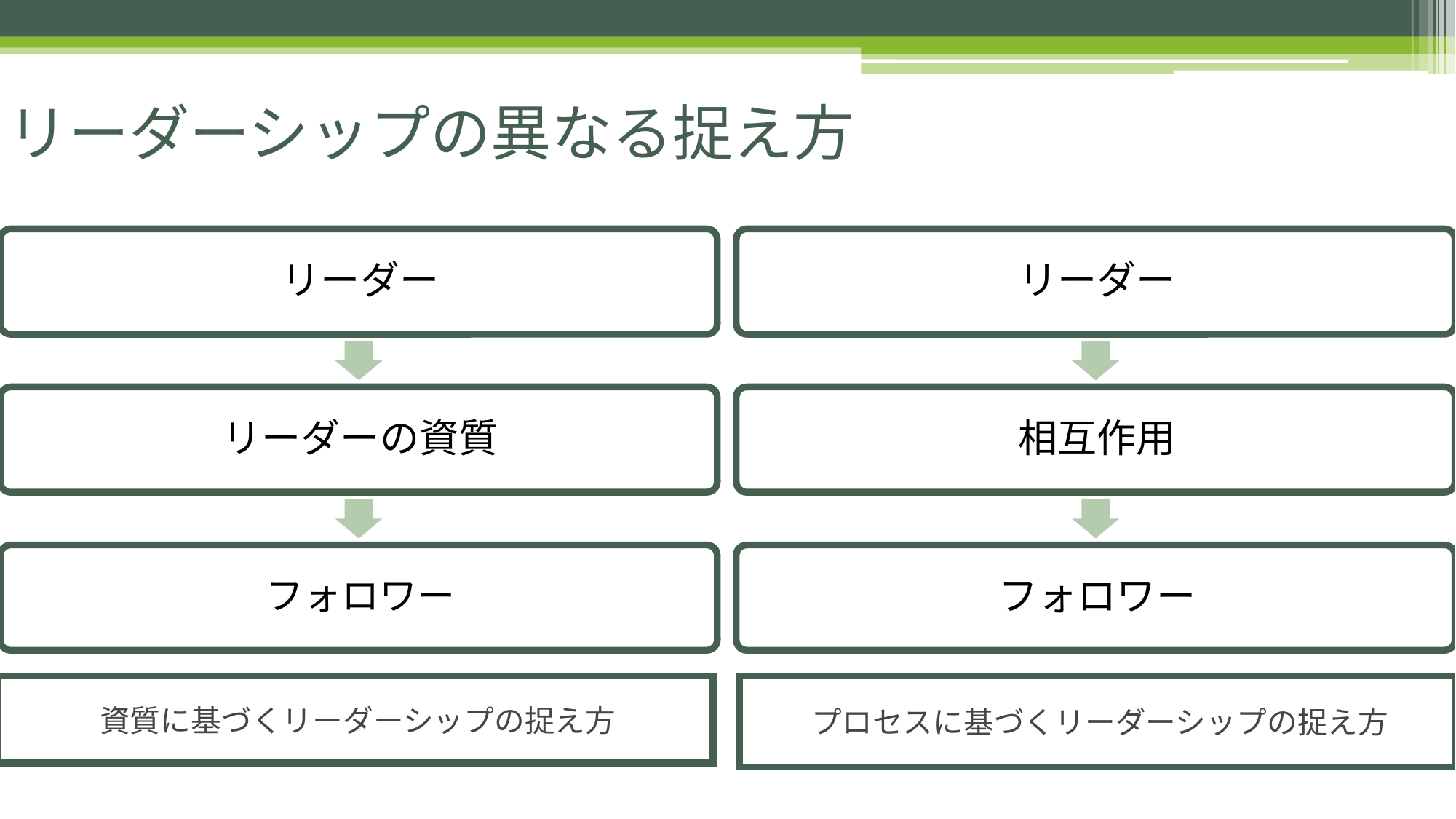

# リーダーシップの異なる捉え方
リーダー

リーダーの資質

フォロワー
リーダー

相互作用

フォロワー
資質に基づくリーダーシップの捉え方
プロセスに基づくリーダーシップの捉え方